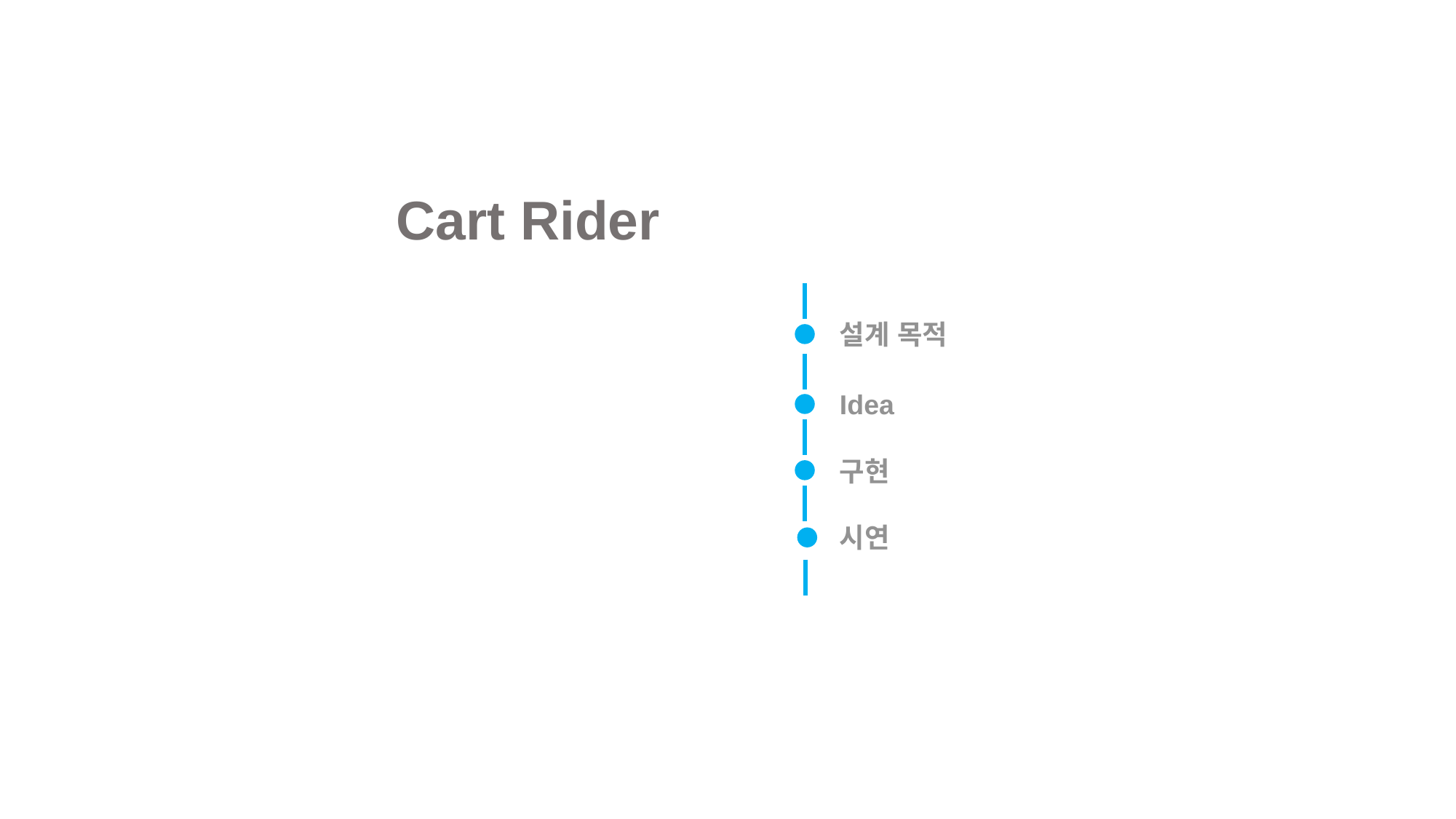

Cart Rider

구현
설계 목적

Idea

시연